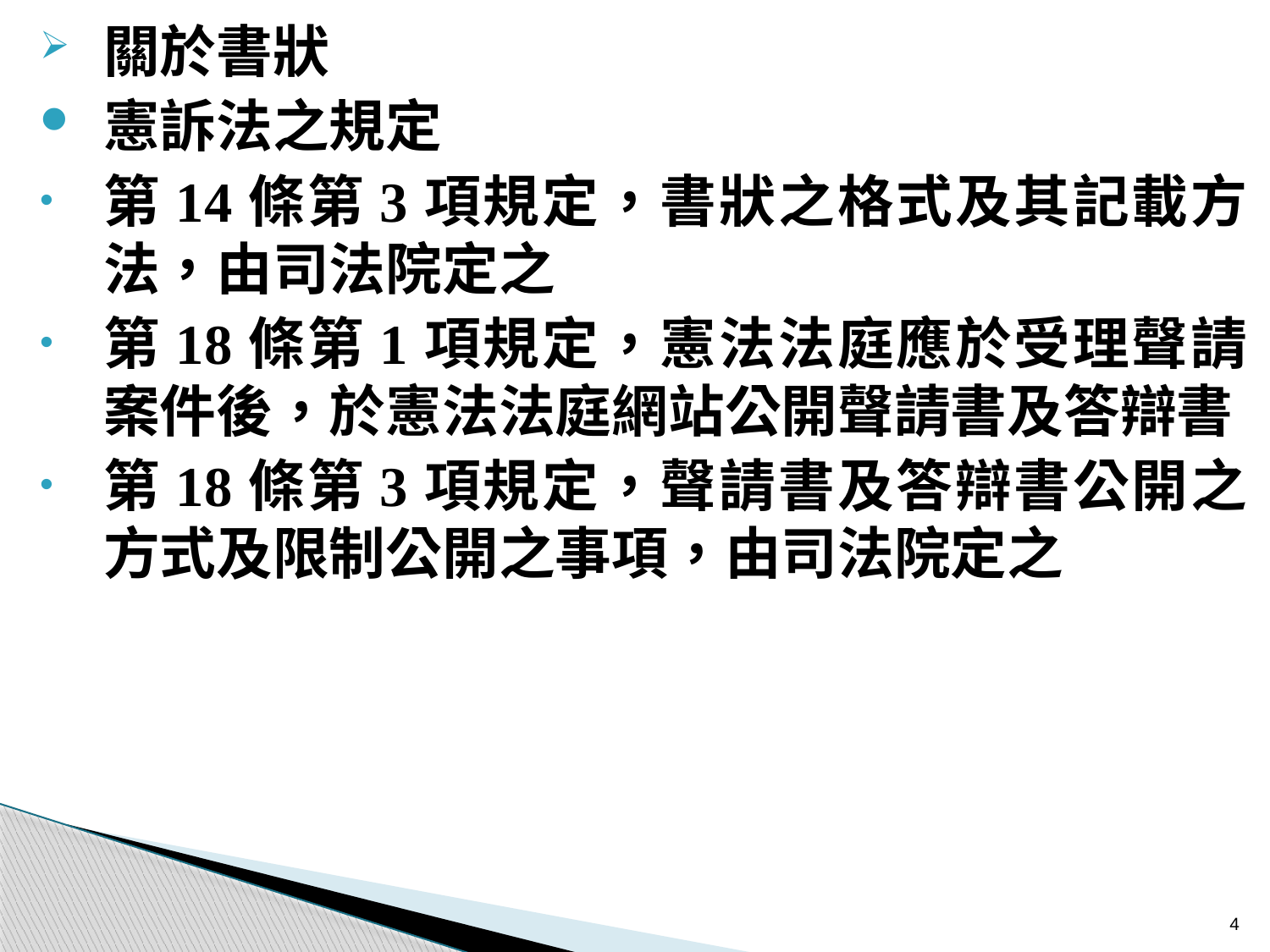

關於書狀
憲訴法之規定
第14條第3項規定，書狀之格式及其記載方法，由司法院定之
第18條第1項規定，憲法法庭應於受理聲請案件後，於憲法法庭網站公開聲請書及答辯書
第18條第3項規定，聲請書及答辯書公開之方式及限制公開之事項，由司法院定之

4